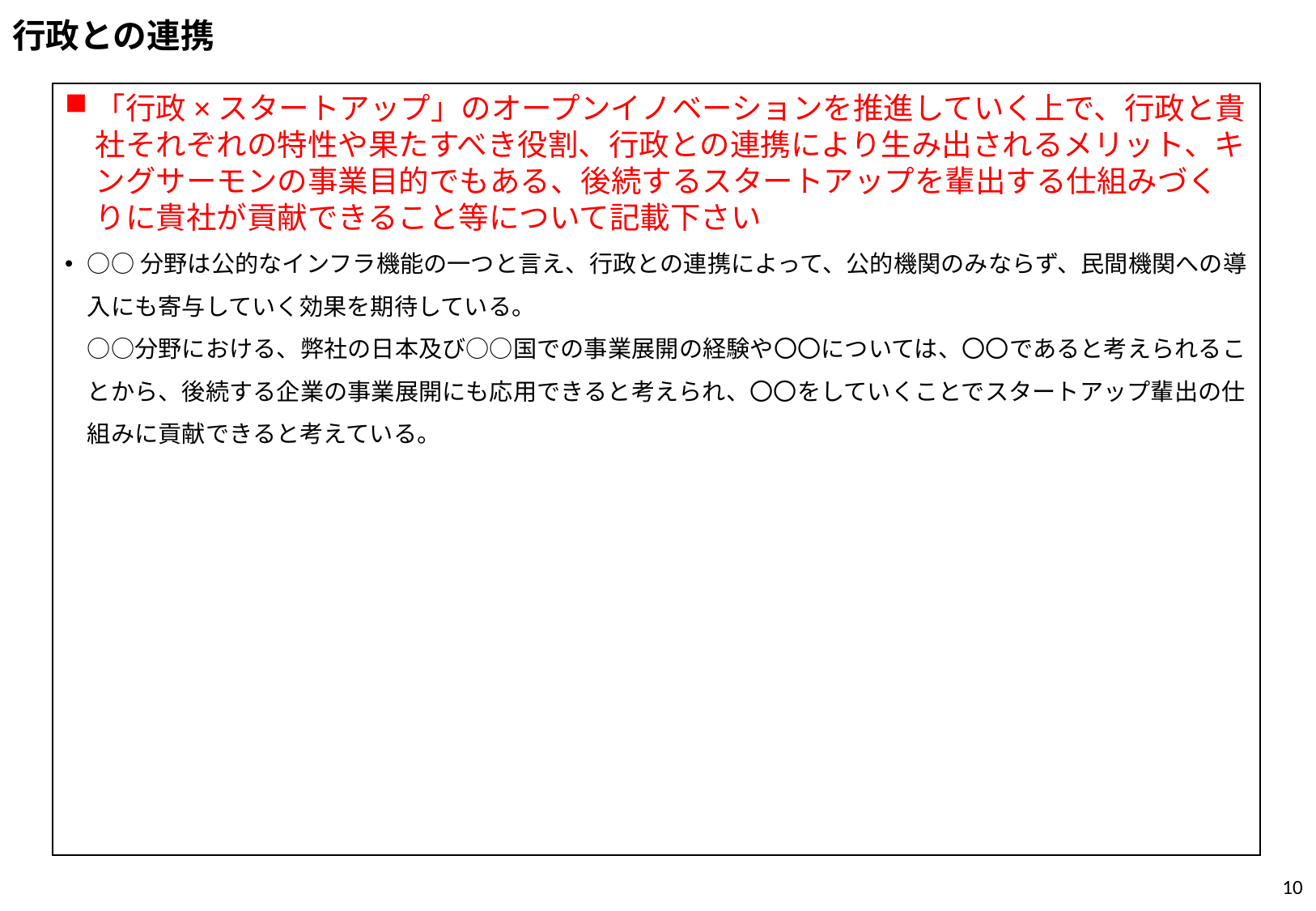

# 行政との連携
「行政×スタートアップ」のオープンイノベーションを推進していく上で、行政と貴社それぞれの特性や果たすべき役割、行政との連携により生み出されるメリット、キングサーモンの事業目的でもある、後続するスタートアップを輩出する仕組みづくりに貴社が貢献できること等について記載下さい
○○分野は公的なインフラ機能の一つと言え、行政との連携によって、公的機関のみならず、民間機関への導入にも寄与していく効果を期待している。
○○分野における、弊社の日本及び○○国での事業展開の経験や〇〇については、〇〇であると考えられることから、後続する企業の事業展開にも応用できると考えられ、〇〇をしていくことでスタートアップ輩出の仕組みに貢献できると考えている。
10